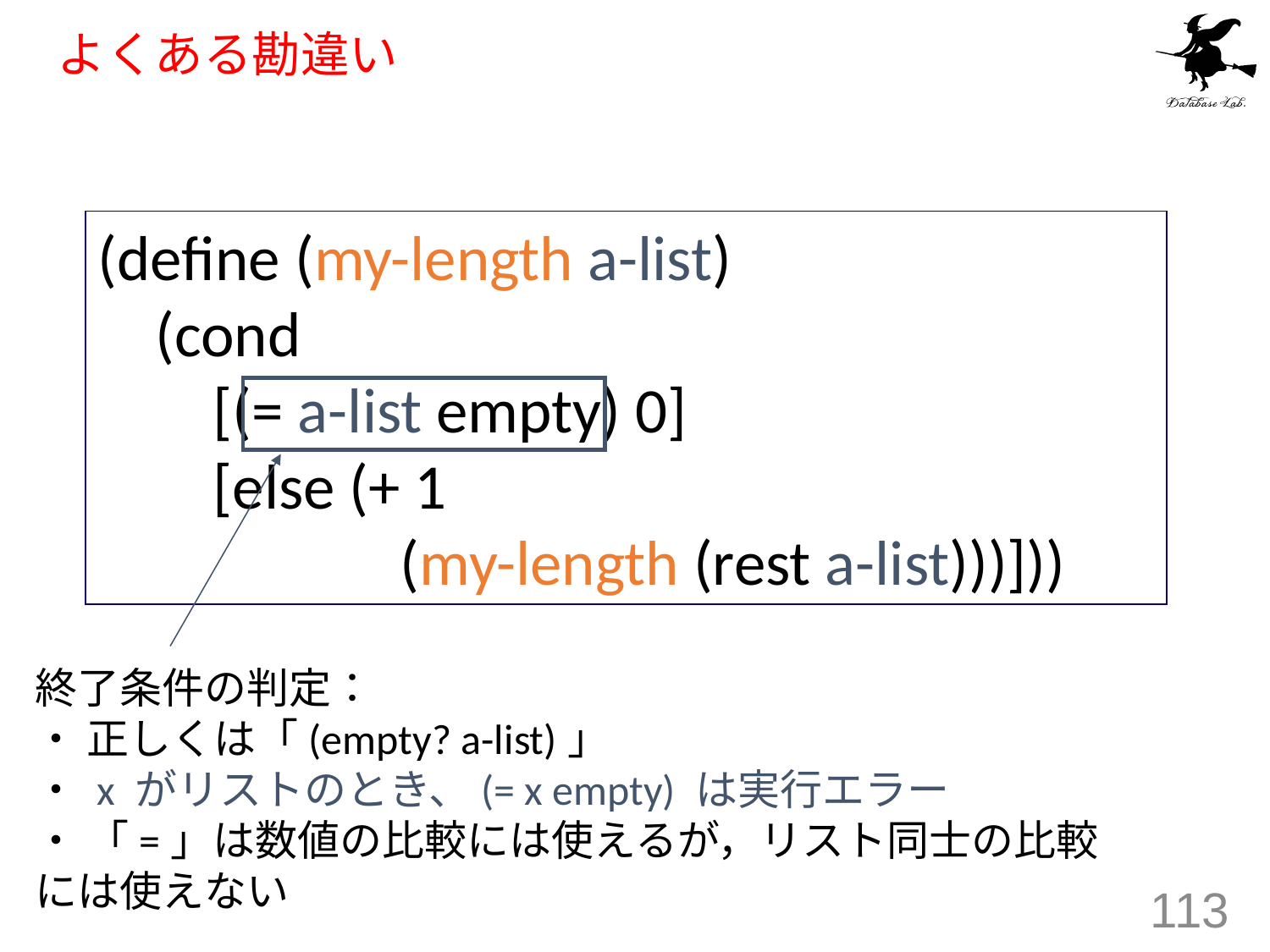

# よくある勘違い

(define (my-length a-list)
    (cond
        [(= a-list empty) 0]
        [else (+ 1
                     (my-length (rest a-list)))]))

終了条件の判定：
・ 正しくは「(empty? a-list)」
・ x がリストのとき、(= x empty) は実行エラー
・ 「=」は数値の比較には使えるが，リスト同士の比較には使えない

113